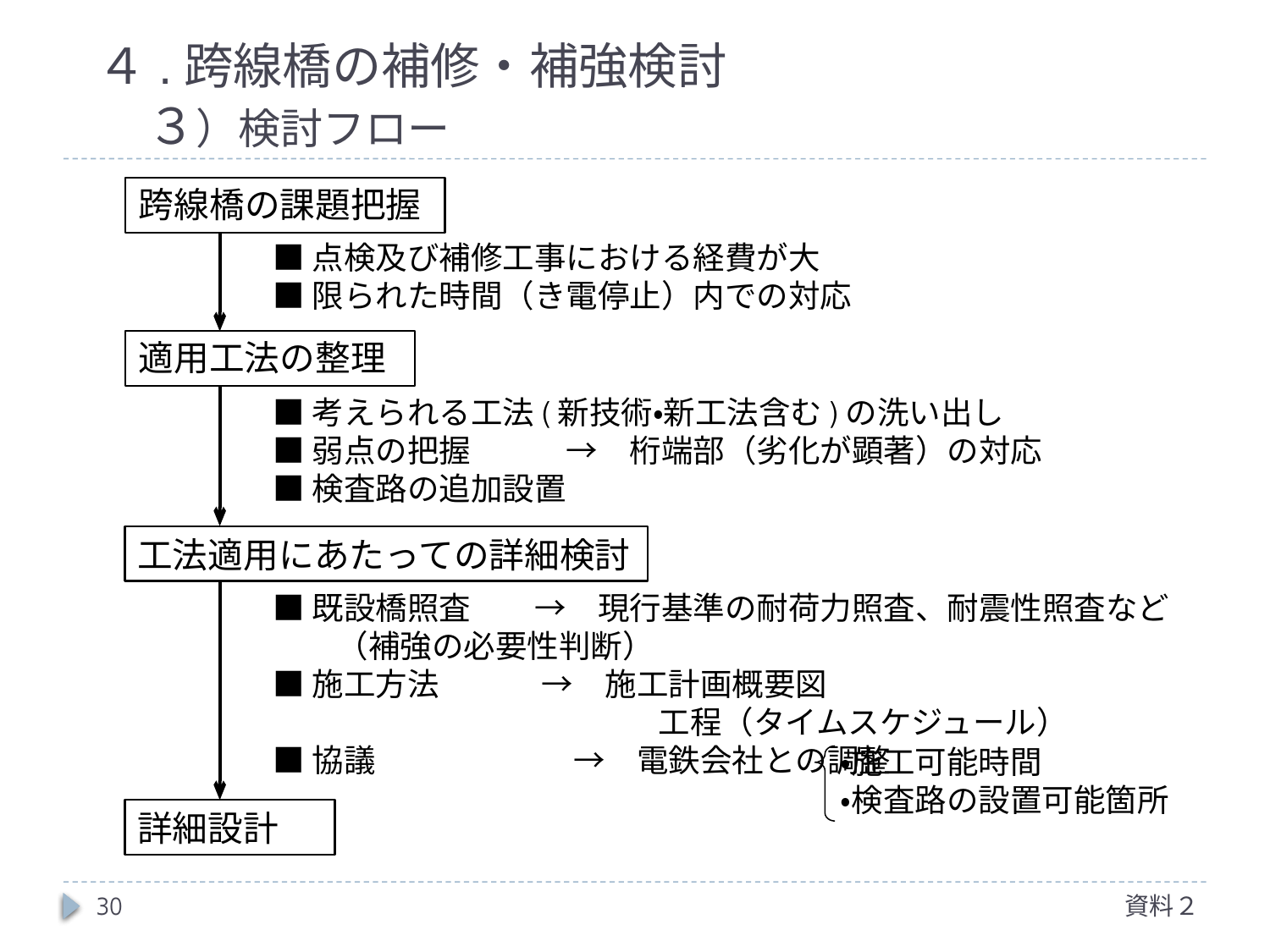

４.跨線橋の補修・補強検討
　３）検討フロー
跨線橋の課題把握

■点検及び補修工事における経費が大
■限られた時間（き電停止）内での対応
適用工法の整理

■考えられる工法(新技術・新工法含む)の洗い出し
■弱点の把握　　　→　桁端部（劣化が顕著）の対応
■検査路の追加設置

工法適用にあたっての詳細検討
■既設橋照査　　→　現行基準の耐荷力照査、耐震性照査など
　　（補強の必要性判断）
■施工方法　　　 →　施工計画概要図
　　　　　　　　　　　     工程（タイムスケジュール）
■協議　　　　　　 →　電鉄会社との調整
・施工可能時間
・検査路の設置可能箇所

詳細設計
30
資料２